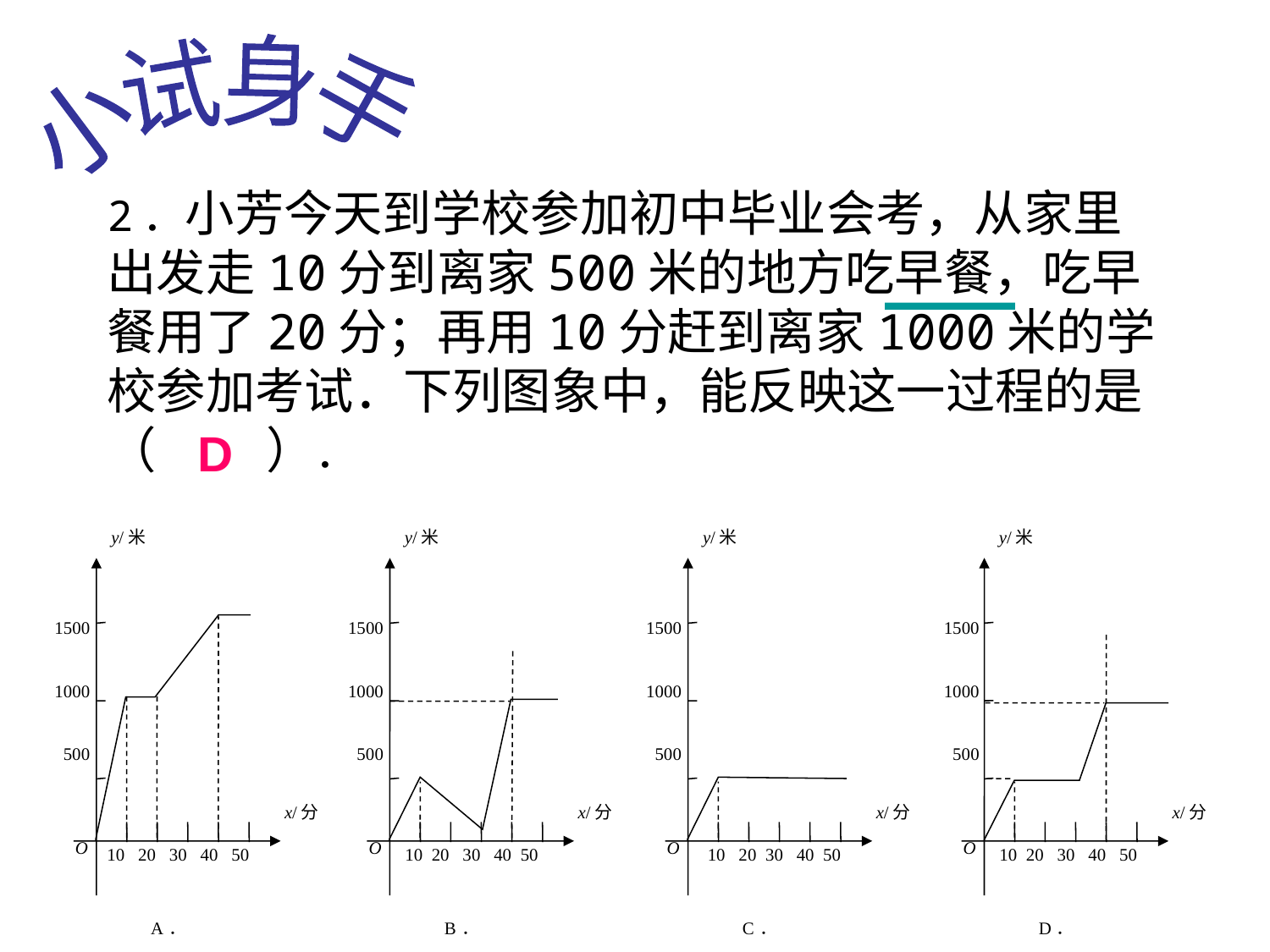

小试身手
2．小芳今天到学校参加初中毕业会考，从家里出发走10分到离家500米的地方吃早餐，吃早餐用了20分；再用10分赶到离家1000米的学校参加考试．下列图象中，能反映这一过程的是（ 　　）．

D
y/米
y/米
y/米
y/米

1500

1000

500

1500

1000

500

1500

1000

500

1500

1000

500

x/分
x/分
x/分
x/分

O
O
O
O

10   20   30   40   50
 10  20   30   40  50
  10   20  30   40  50
 10  20   30   40   50
A．
B．
C．
D．